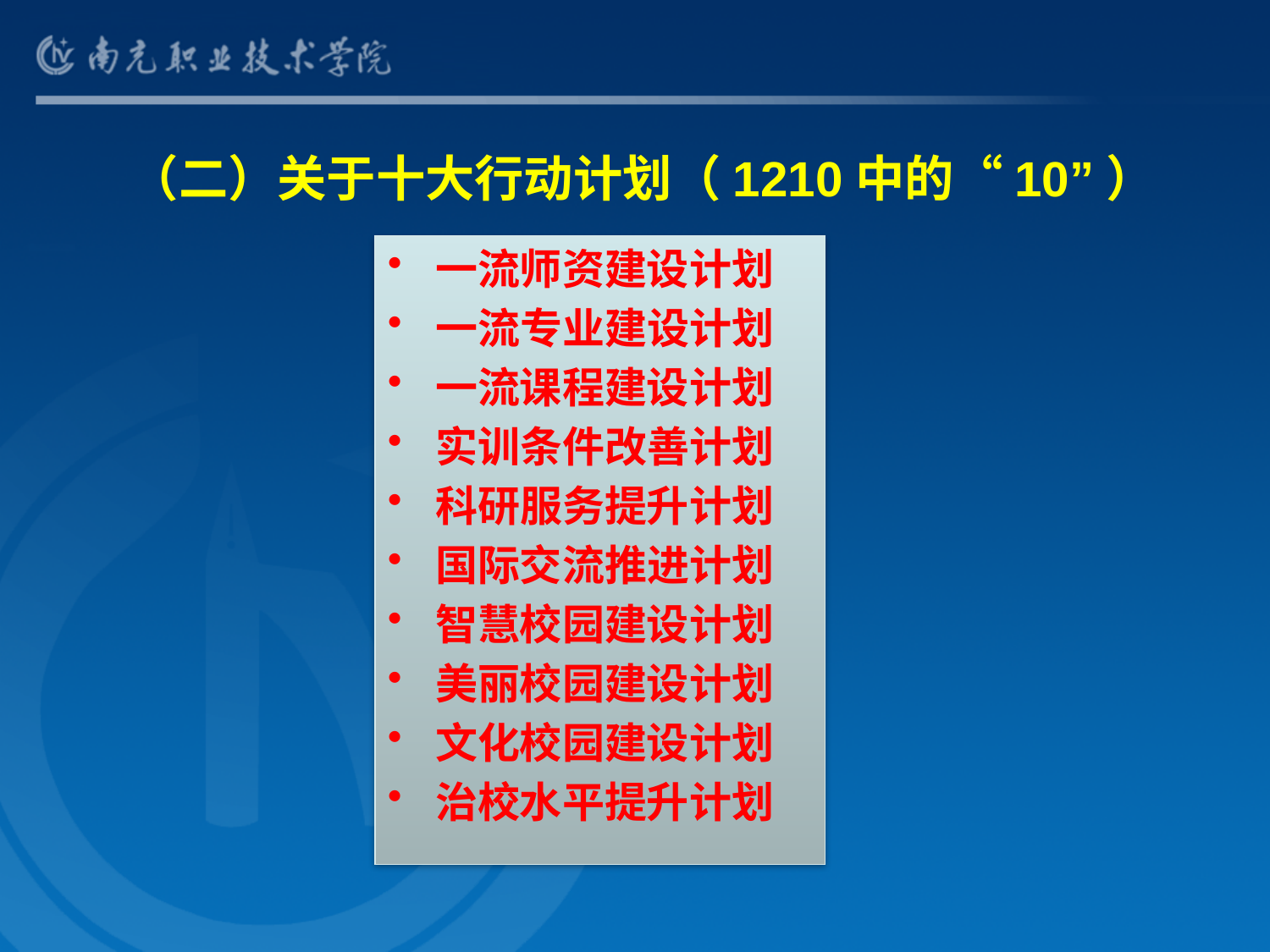

# （二）关于十大行动计划（1210中的“10”）
一流师资建设计划
一流专业建设计划
一流课程建设计划
实训条件改善计划
科研服务提升计划
国际交流推进计划
智慧校园建设计划
美丽校园建设计划
文化校园建设计划
治校水平提升计划